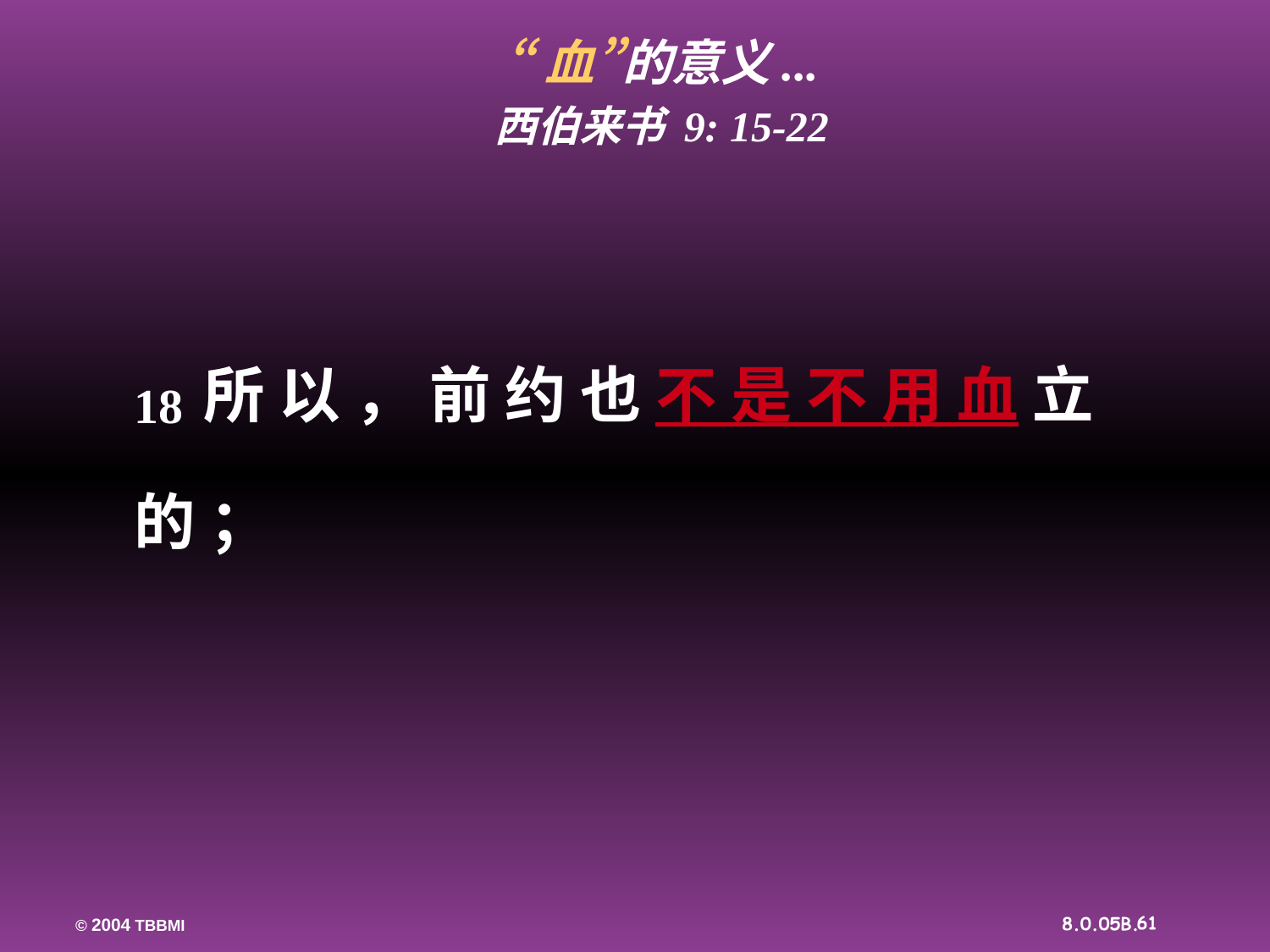

“血”的意义...
西伯来书 9: 15-22

18所 以 ， 前 约 也 不 是 不 用 血 立 的 ；

61